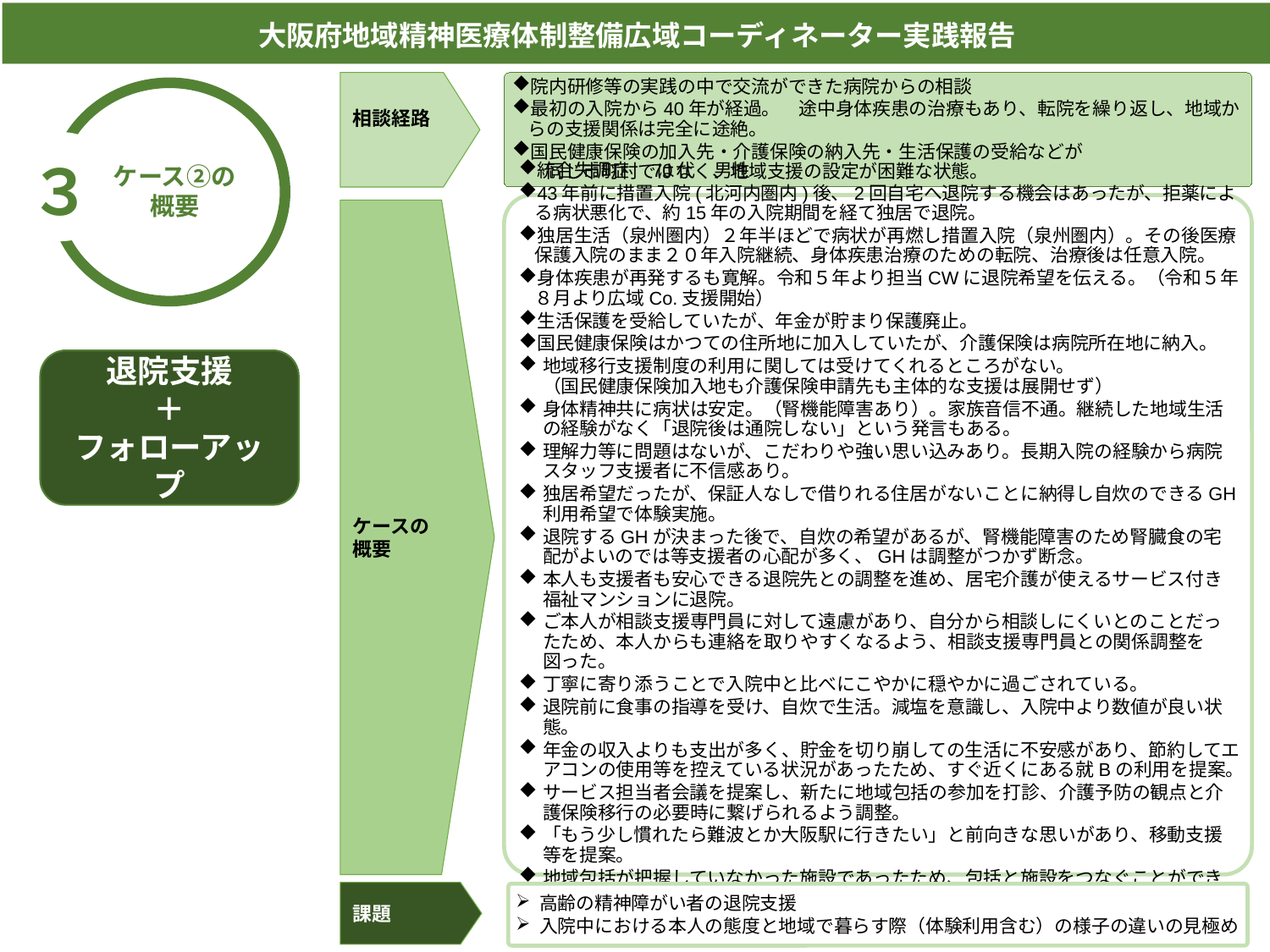

大阪府地域精神医療体制整備広域コーディネーター実践報告
相談経路

院内研修等の実践の中で交流ができた病院からの相談
最初の入院から40年が経過。　途中身体疾患の治療もあり、転院を繰り返し、地域からの支援関係は完全に途絶。
国民健康保険の加入先・介護保険の納入先・生活保護の受給などが
　同じ市町村ではなく、地域支援の設定が困難な状態。

３
ケース②の
概要
統合失調症　70代　男性
43年前に措置入院(北河内圏内)後、2回自宅へ退院する機会はあったが、拒薬による病状悪化で、約15年の入院期間を経て独居で退院。
独居生活（泉州圏内）２年半ほどで病状が再燃し措置入院（泉州圏内）。その後医療保護入院のまま２０年入院継続、身体疾患治療のための転院、治療後は任意入院。
身体疾患が再発するも寛解。令和５年より担当CWに退院希望を伝える。（令和５年８月より広域Co.支援開始）
生活保護を受給していたが、年金が貯まり保護廃止。
国民健康保険はかつての住所地に加入していたが、介護保険は病院所在地に納入。
地域移行支援制度の利用に関しては受けてくれるところがない。
（国民健康保険加入地も介護保険申請先も主体的な支援は展開せず）
身体精神共に病状は安定。（腎機能障害あり）。家族音信不通。継続した地域生活の経験がなく「退院後は通院しない」という発言もある。
理解力等に問題はないが、こだわりや強い思い込みあり。長期入院の経験から病院スタッフ支援者に不信感あり。
独居希望だったが、保証人なしで借りれる住居がないことに納得し自炊のできるGH利用希望で体験実施。
退院するGHが決まった後で、自炊の希望があるが、腎機能障害のため腎臓食の宅配がよいのでは等支援者の心配が多く、GHは調整がつかず断念。
本人も支援者も安心できる退院先との調整を進め、居宅介護が使えるサービス付き福祉マンションに退院。
ご本人が相談支援専門員に対して遠慮があり、自分から相談しにくいとのことだったため、本人からも連絡を取りやすくなるよう、相談支援専門員との関係調整を図った。
丁寧に寄り添うことで入院中と比べにこやかに穏やかに過ごされている。
退院前に食事の指導を受け、自炊で生活。減塩を意識し、入院中より数値が良い状態。
年金の収入よりも支出が多く、貯金を切り崩しての生活に不安感があり、節約してエアコンの使用等を控えている状況があったため、すぐ近くにある就Bの利用を提案。
サービス担当者会議を提案し、新たに地域包括の参加を打診、介護予防の観点と介護保険移行の必要時に繋げられるよう調整。
「もう少し慣れたら難波とか大阪駅に行きたい」と前向きな思いがあり、移動支援等を提案。
地域包括が把握していなかった施設であったため、包括と施設をつなぐことができた。
ケースの
概要
退院支援
＋
フォローアップ
課題
3
高齢の精神障がい者の退院支援
入院中における本人の態度と地域で暮らす際（体験利用含む）の様子の違いの見極め